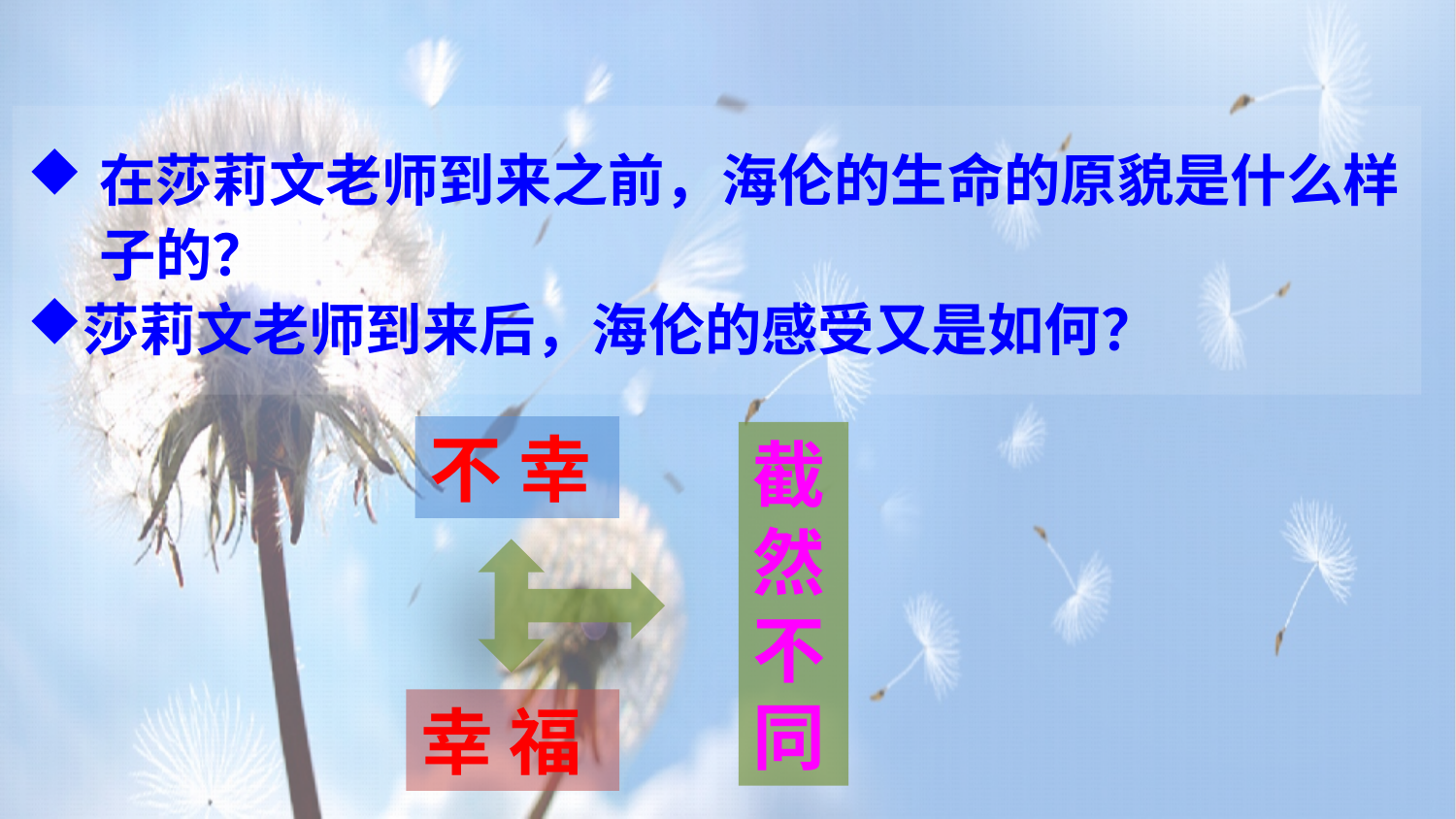

在莎莉文老师到来之前，海伦的生命的原貌是什么样子的？
莎莉文老师到来后，海伦的感受又是如何？
不 幸
截
然
不
同

幸 福